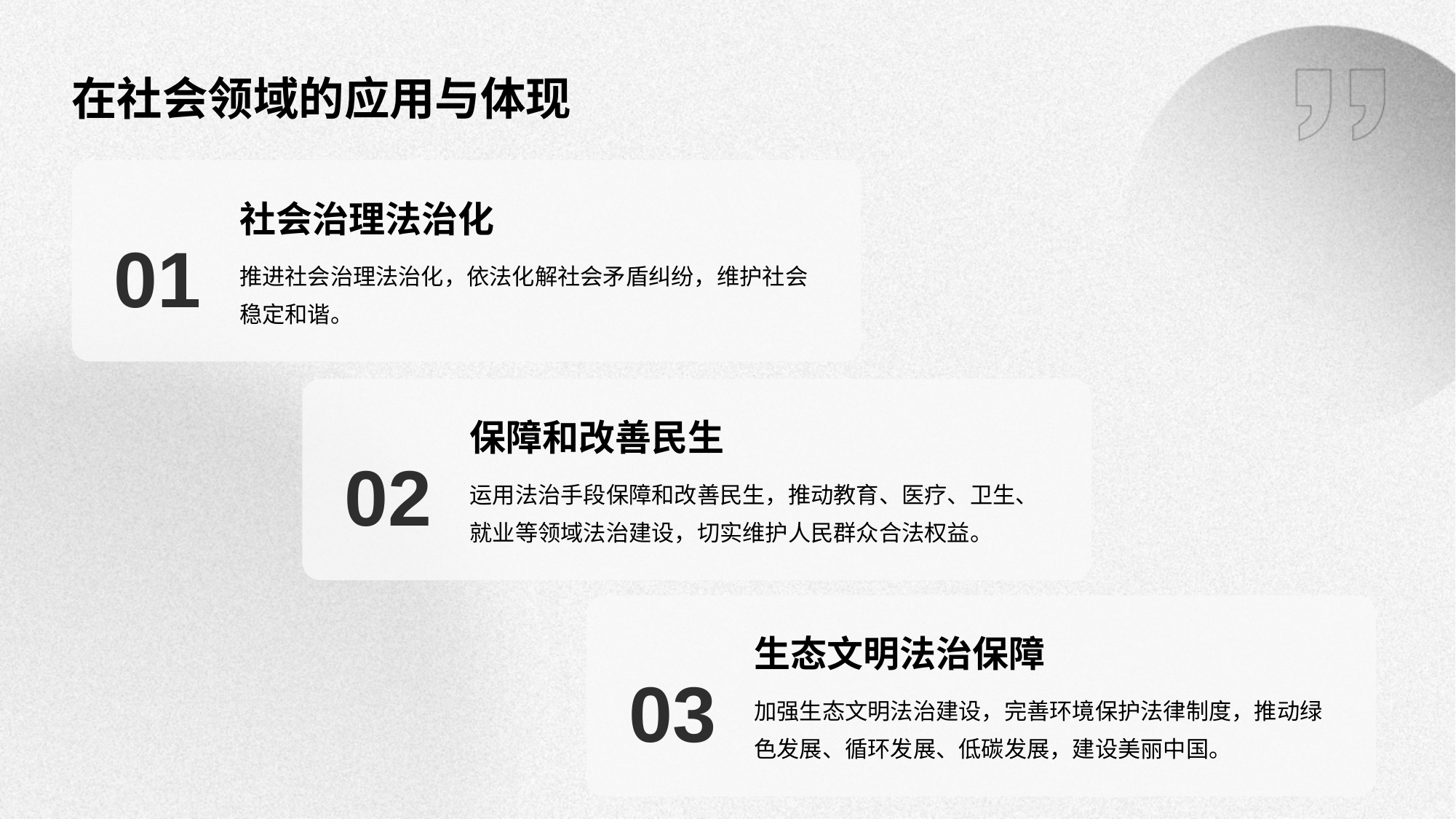

在社会领域的应用与体现

社会治理法治化
01
推进社会治理法治化，依法化解社会矛盾纠纷，维护社会稳定和谐。

保障和改善民生
02
运用法治手段保障和改善民生，推动教育、医疗、卫生、就业等领域法治建设，切实维护人民群众合法权益。

生态文明法治保障
03
加强生态文明法治建设，完善环境保护法律制度，推动绿色发展、循环发展、低碳发展，建设美丽中国。